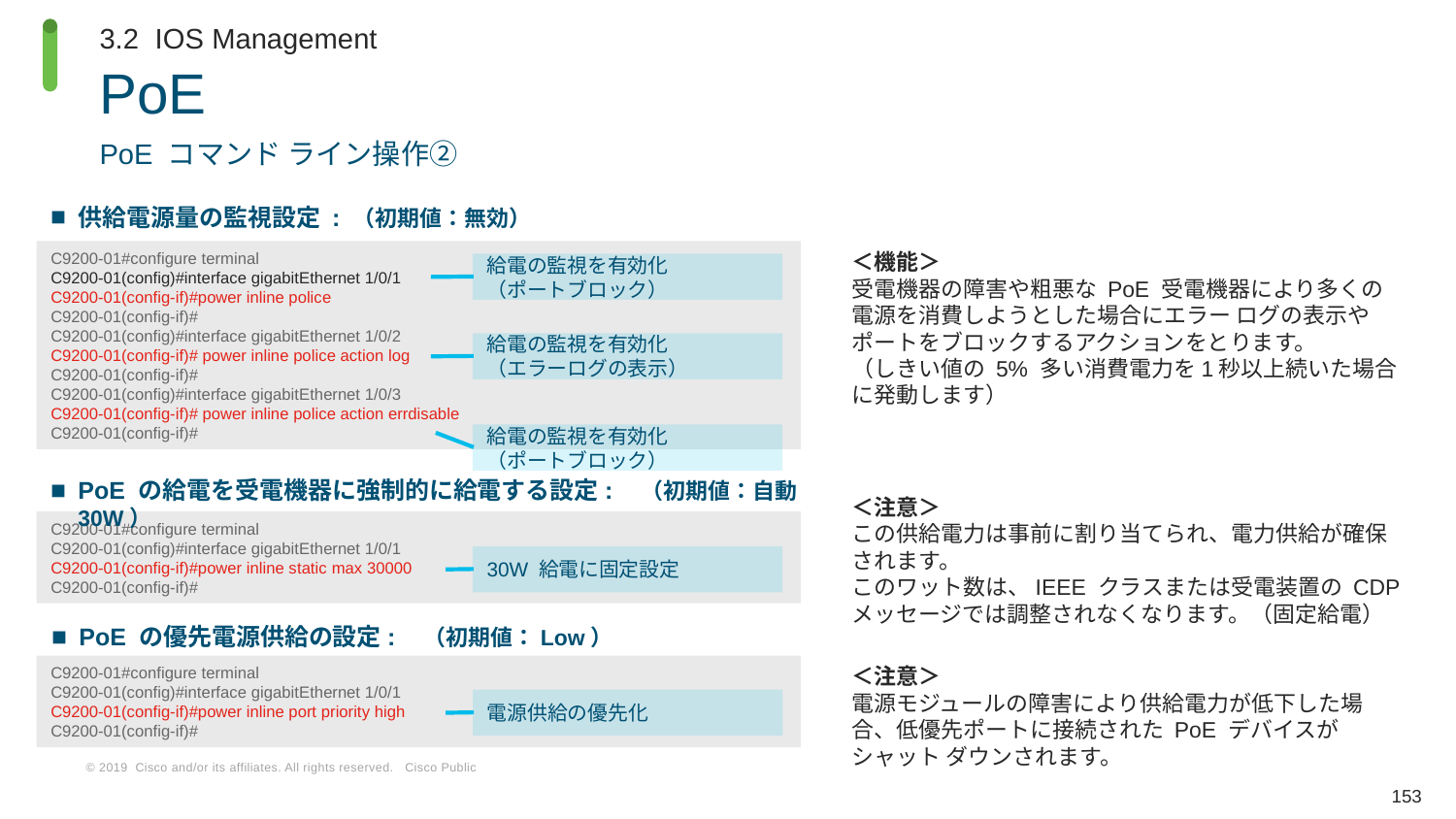

3.2  IOS Management
# PoE
PoE コマンド ライン操作②
供給電源量の監視設定 : （初期値：無効）
＜機能＞
受電機器の障害や粗悪な PoE 受電機器により多くの電源を消費しようとした場合にエラー ログの表示やポートをブロックするアクションをとります。
（しきい値の 5% 多い消費電力を1秒以上続いた場合に発動します）
C9200-01#configure terminal
C9200-01(config)#interface gigabitEthernet 1/0/1
C9200-01(config-if)#power inline police
C9200-01(config-if)#
C9200-01(config)#interface gigabitEthernet 1/0/2
C9200-01(config-if)# power inline police action log
C9200-01(config-if)#
C9200-01(config)#interface gigabitEthernet 1/0/3
C9200-01(config-if)# power inline police action errdisable
C9200-01(config-if)#
給電の監視を有効化
（ポートブロック）
給電の監視を有効化
（エラーログの表示）
給電の監視を有効化
（ポートブロック）
PoE の給電を受電機器に強制的に給電する設定:　（初期値：自動30W）
＜注意＞
この供給電力は事前に割り当てられ、電力供給が確保されます。
このワット数は、IEEE クラスまたは受電装置の CDP メッセージでは調整されなくなります。（固定給電）
C9200-01#configure terminal
C9200-01(config)#interface gigabitEthernet 1/0/1
C9200-01(config-if)#power inline static max 30000
C9200-01(config-if)#
30W 給電に固定設定
PoE の優先電源供給の設定:　（初期値：Low）
＜注意＞
電源モジュールの障害により供給電力が低下した場合、低優先ポートに接続された PoE デバイスがシャット ダウンされます。
C9200-01#configure terminal
C9200-01(config)#interface gigabitEthernet 1/0/1
C9200-01(config-if)#power inline port priority high
C9200-01(config-if)#
電源供給の優先化
153